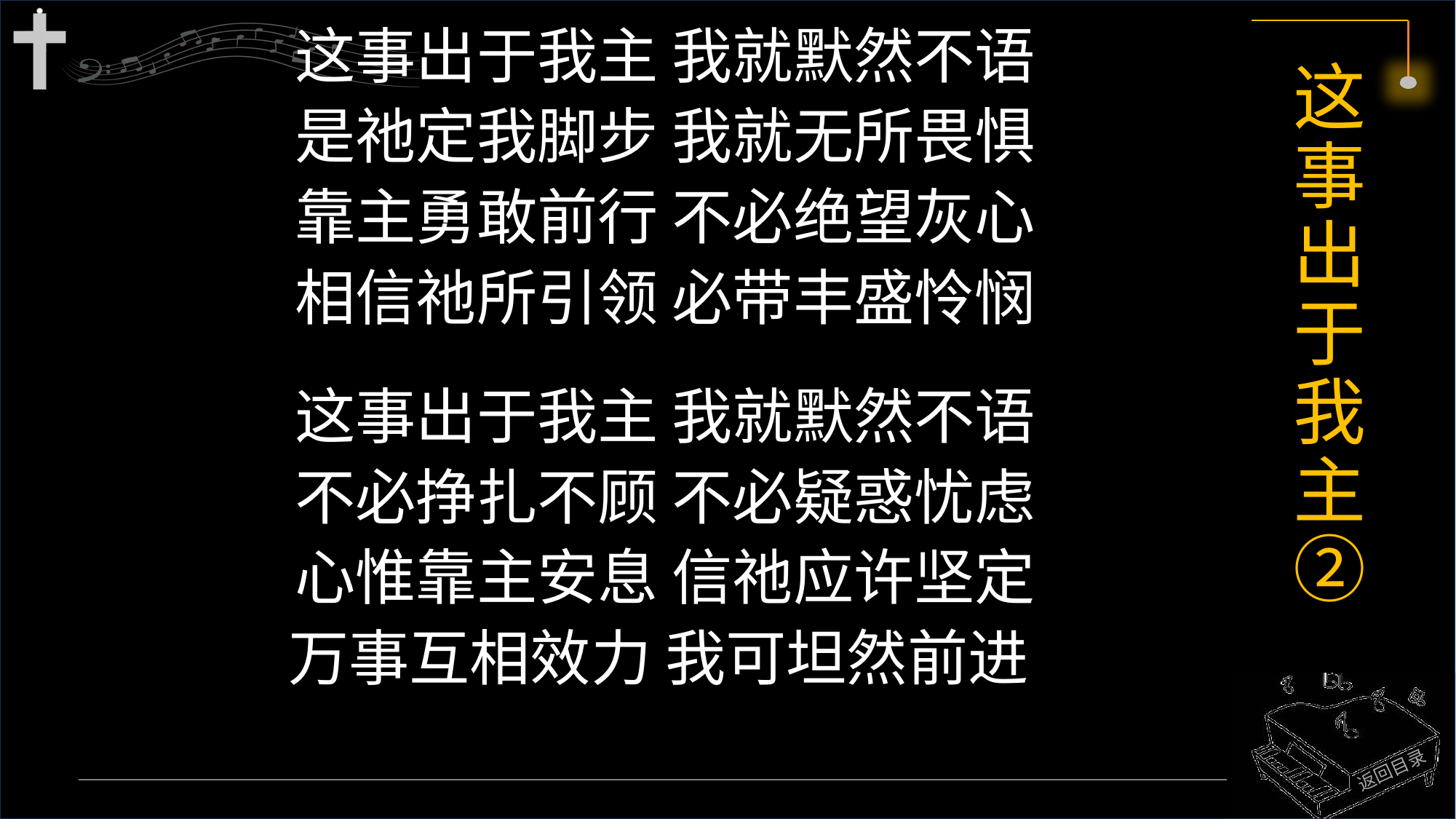

这事出于我主 我就默然不语
是祂定我脚步 我就无所畏惧
靠主勇敢前行 不必绝望灰心
相信祂所引领 必带丰盛怜悯

这事出于我主 我就默然不语
不必挣扎不顾 不必疑惑忧虑
心惟靠主安息 信祂应许坚定
万事互相效力 我可坦然前进
# 这事出于我主 ②